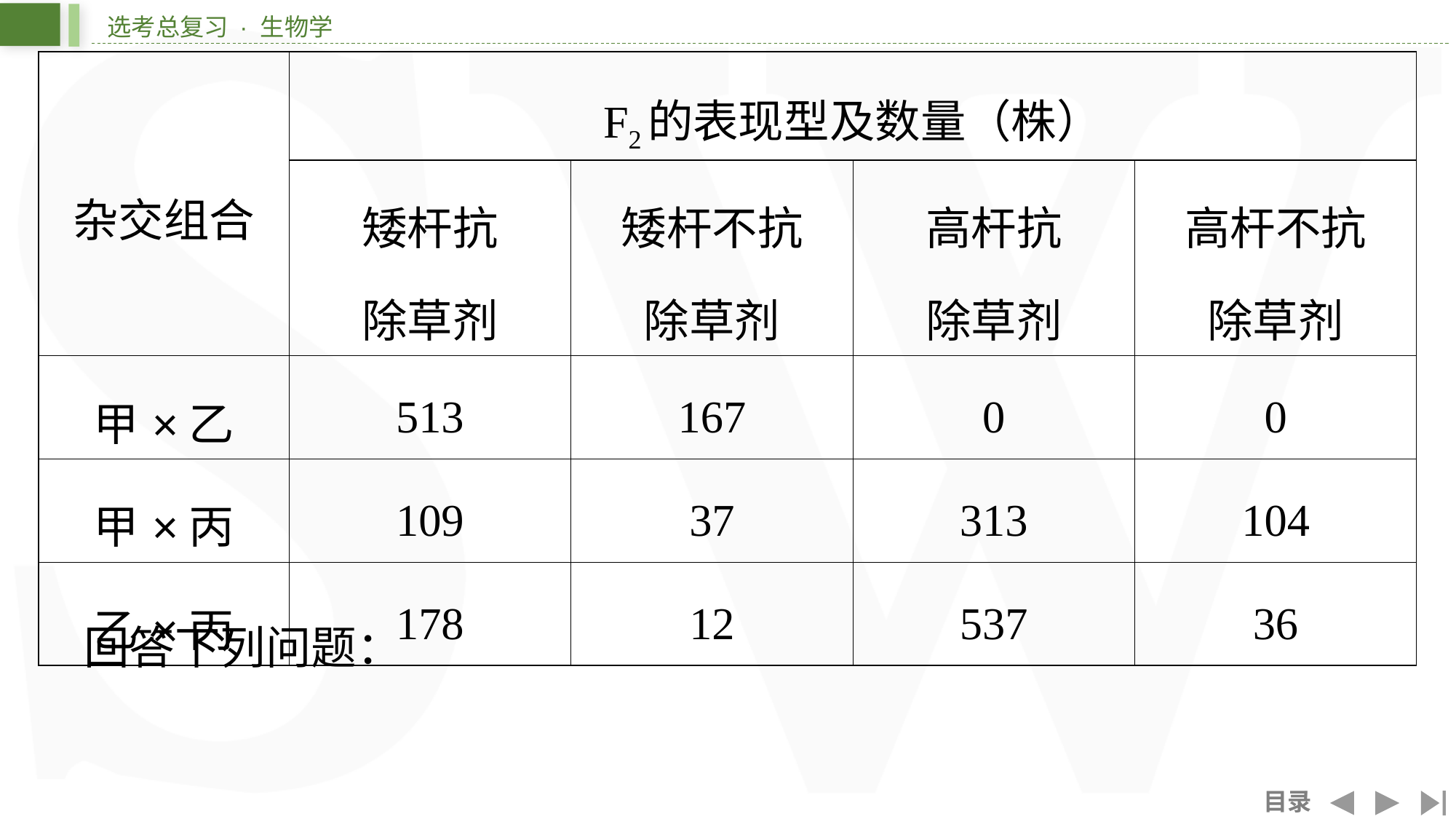

| 杂交组合 | F2的表现型及数量（株） |  |  |  |
| --- | --- | --- | --- | --- |
|  | 矮杆抗 除草剂 | 矮杆不抗 除草剂 | 高杆抗 除草剂 | 高杆不抗 除草剂 |
| 甲×乙 | 513 | 167 | 0 | 0 |
| 甲×丙 | 109 | 37 | 313 | 104 |
| 乙×丙 | 178 | 12 | 537 | 36 |
回答下列问题：